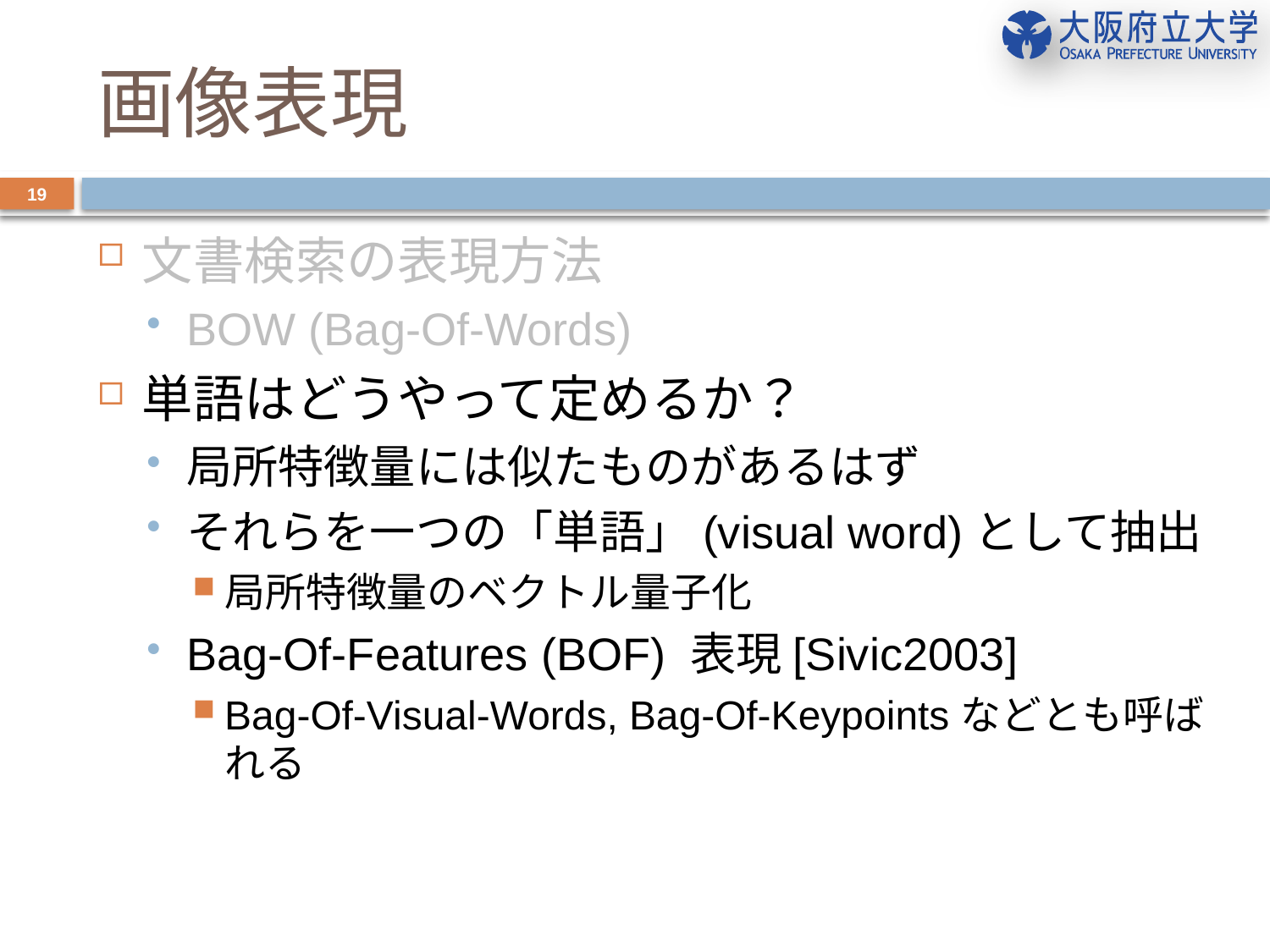

# 画像表現
19
文書検索の表現方法
BOW (Bag-Of-Words)
単語はどうやって定めるか？
局所特徴量には似たものがあるはず
それらを一つの「単語」(visual word)として抽出
局所特徴量のベクトル量子化
Bag-Of-Features (BOF) 表現[Sivic2003]
Bag-Of-Visual-Words, Bag-Of-Keypointsなどとも呼ばれる